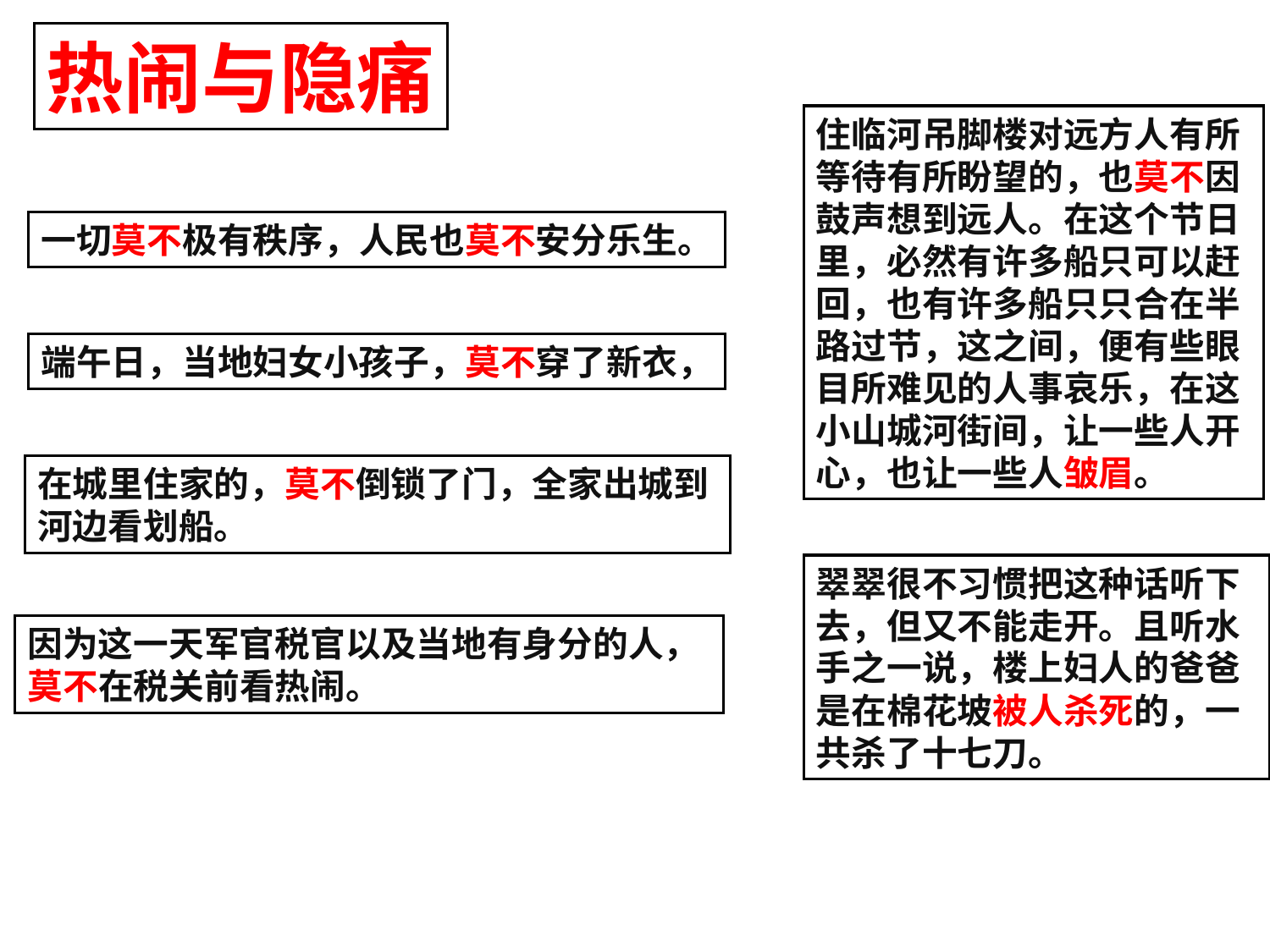

热闹与隐痛
住临河吊脚楼对远方人有所等待有所盼望的，也莫不因鼓声想到远人。在这个节日里，必然有许多船只可以赶回，也有许多船只只合在半路过节，这之间，便有些眼目所难见的人事哀乐，在这小山城河街间，让一些人开心，也让一些人皱眉。
一切莫不极有秩序，人民也莫不安分乐生。
端午日，当地妇女小孩子，莫不穿了新衣，
在城里住家的，莫不倒锁了门，全家出城到河边看划船。
翠翠很不习惯把这种话听下去，但又不能走开。且听水手之一说，楼上妇人的爸爸是在棉花坡被人杀死的，一共杀了十七刀。
因为这一天军官税官以及当地有身分的人，莫不在税关前看热闹。